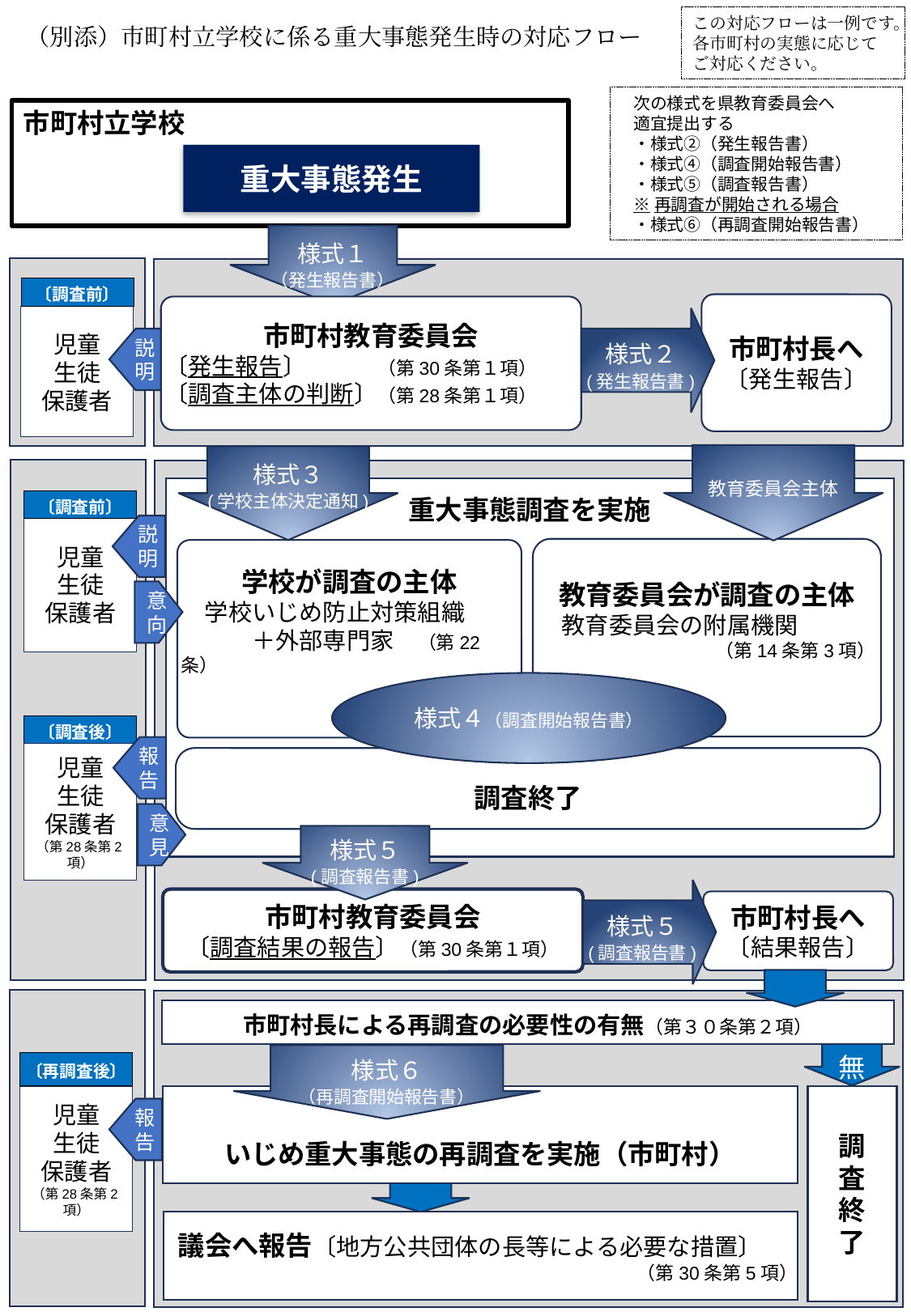

この対応フローは一例です。各市町村の実態に応じてご対応ください。
（別添）市町村立学校に係る重大事態発生時の対応フロー
次の様式を県教育委員会へ
適宜提出する
・様式②（発生報告書）
・様式④（調査開始報告書）
・様式⑤（調査報告書）
※再調査が開始される場合
・様式⑥（再調査開始報告書）
市町村立学校
重大事態発生
様式１
（発生報告書）

〔調査前〕
市町村長へ
〔発生報告〕
市町村教育委員会
〔発生報告〕　　　（第30条第１項）
〔調査主体の判断〕（第28条第１項）
児童
生徒
保護者
様式２
(発生報告書)
説明
教育委員会主体
様式３
(学校主体決定通知)

重大事態調査を実施
〔調査前〕
説明
児童
生徒
保護者
教育委員会が調査の主体
　教育委員会の附属機関
（第14条第3項）

学校が調査の主体
　学校いじめ防止対策組織
　　　＋外部専門家　（第22条）

意向
様式４（調査開始報告書）
〔調査後〕
報告
児童
生徒
保護者
（第28条第2項）
調査終了
意見
様式５
(調査報告書)
様式５
(調査報告書)
市町村教育委員会
〔調査結果の報告〕（第30条第１項）
市町村長へ
〔結果報告〕

市町村長による再調査の必要性の有無（第３０条第２項）
無
様式６
（再調査開始報告書）
〔再調査後〕

いじめ重大事態の再調査を実施（市町村）

調
査
終
了
児童
生徒
保護者
（第28条第2項）
報告

議会へ報告〔地方公共団体の長等による必要な措置〕
（第30条第5項）